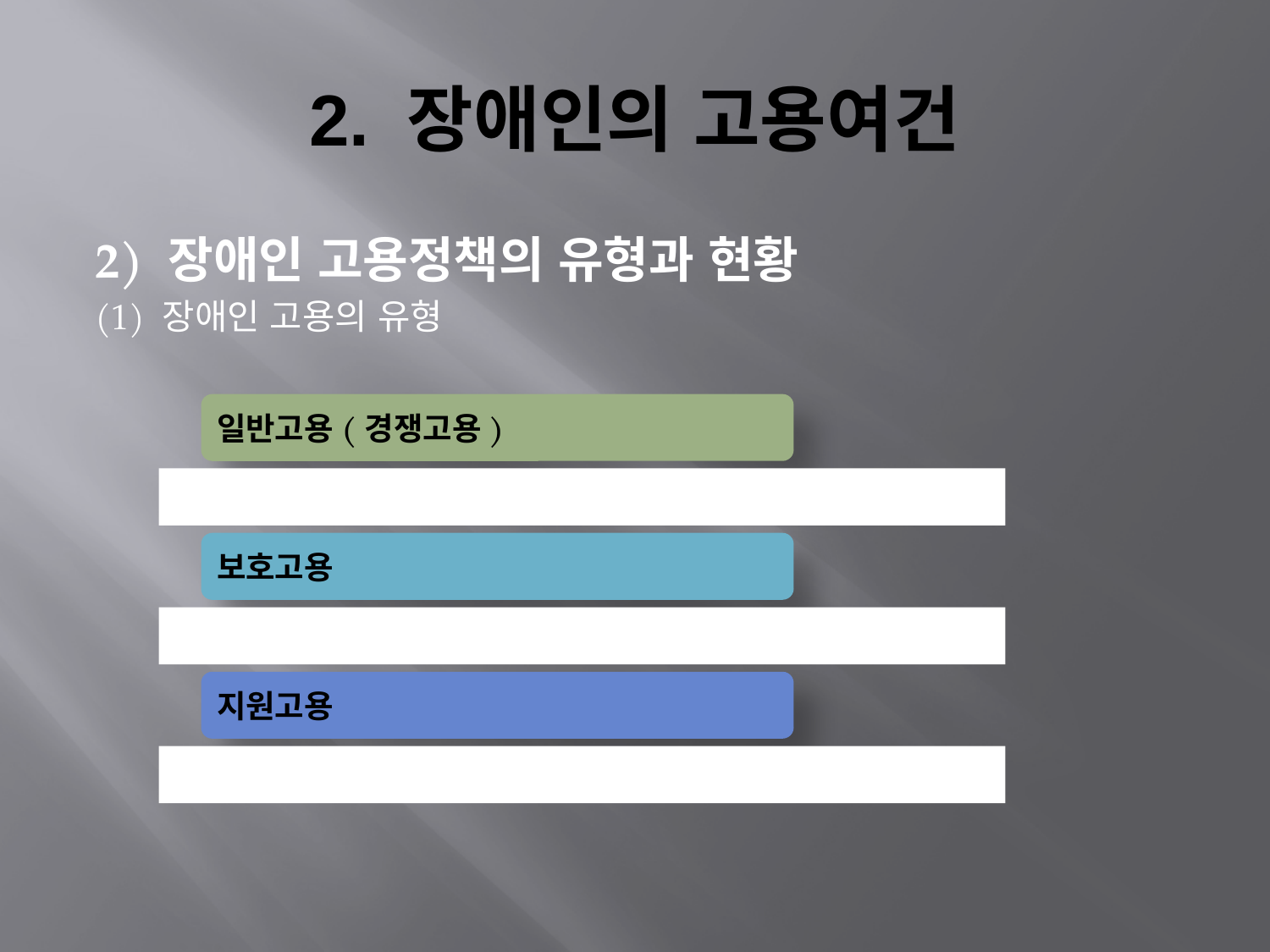

# 2. 장애인의 고용여건
2) 장애인 고용정책의 유형과 현황
(1) 장애인 고용의 유형

일반고용(경쟁고용)
보호고용
지원고용